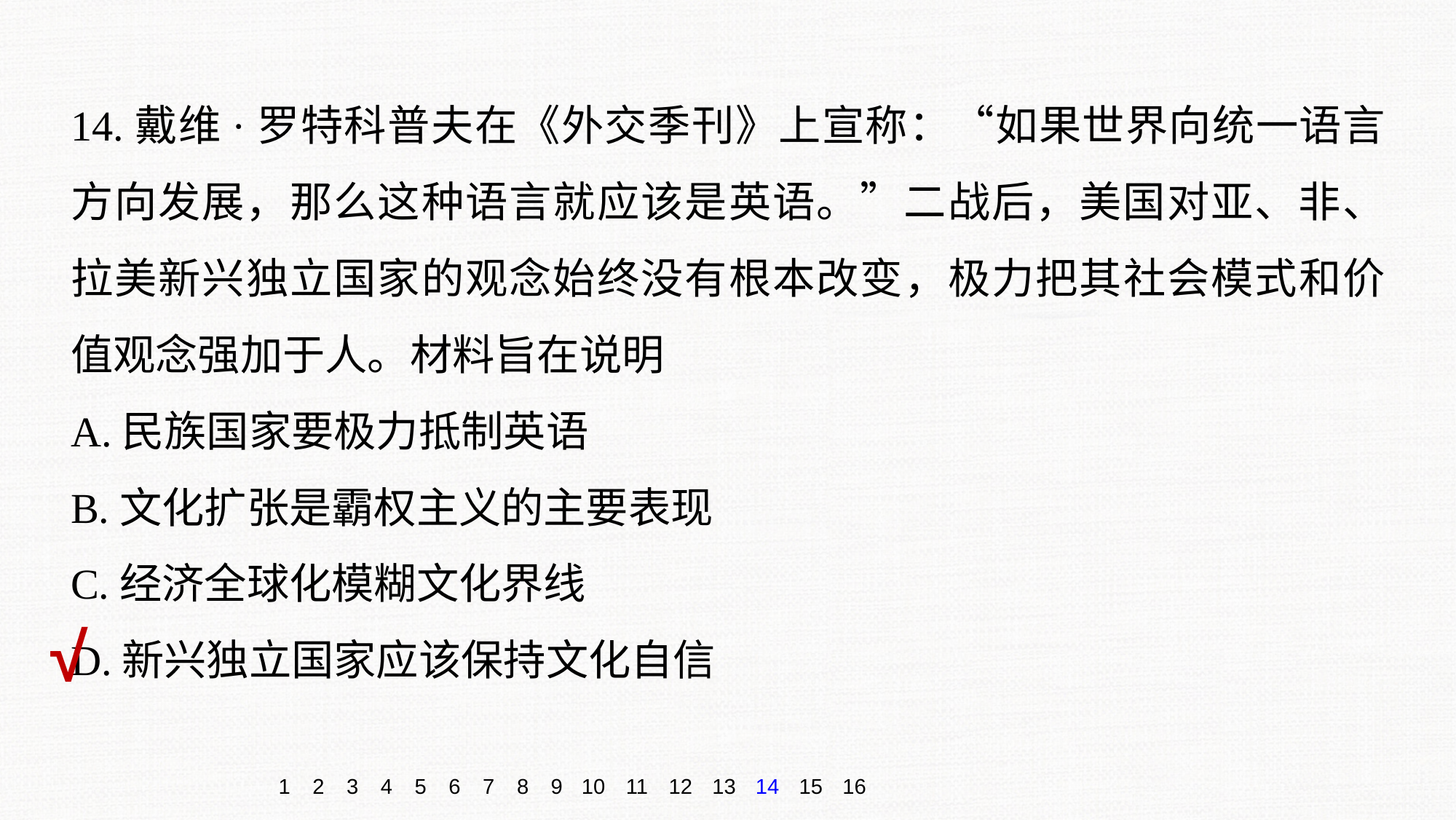

14.戴维·罗特科普夫在《外交季刊》上宣称：“如果世界向统一语言方向发展，那么这种语言就应该是英语。”二战后，美国对亚、非、拉美新兴独立国家的观念始终没有根本改变，极力把其社会模式和价值观念强加于人。材料旨在说明
A.民族国家要极力抵制英语
B.文化扩张是霸权主义的主要表现
C.经济全球化模糊文化界线
D.新兴独立国家应该保持文化自信
√
1
2
3
4
5
6
7
8
9
10
11
12
13
14
15
16